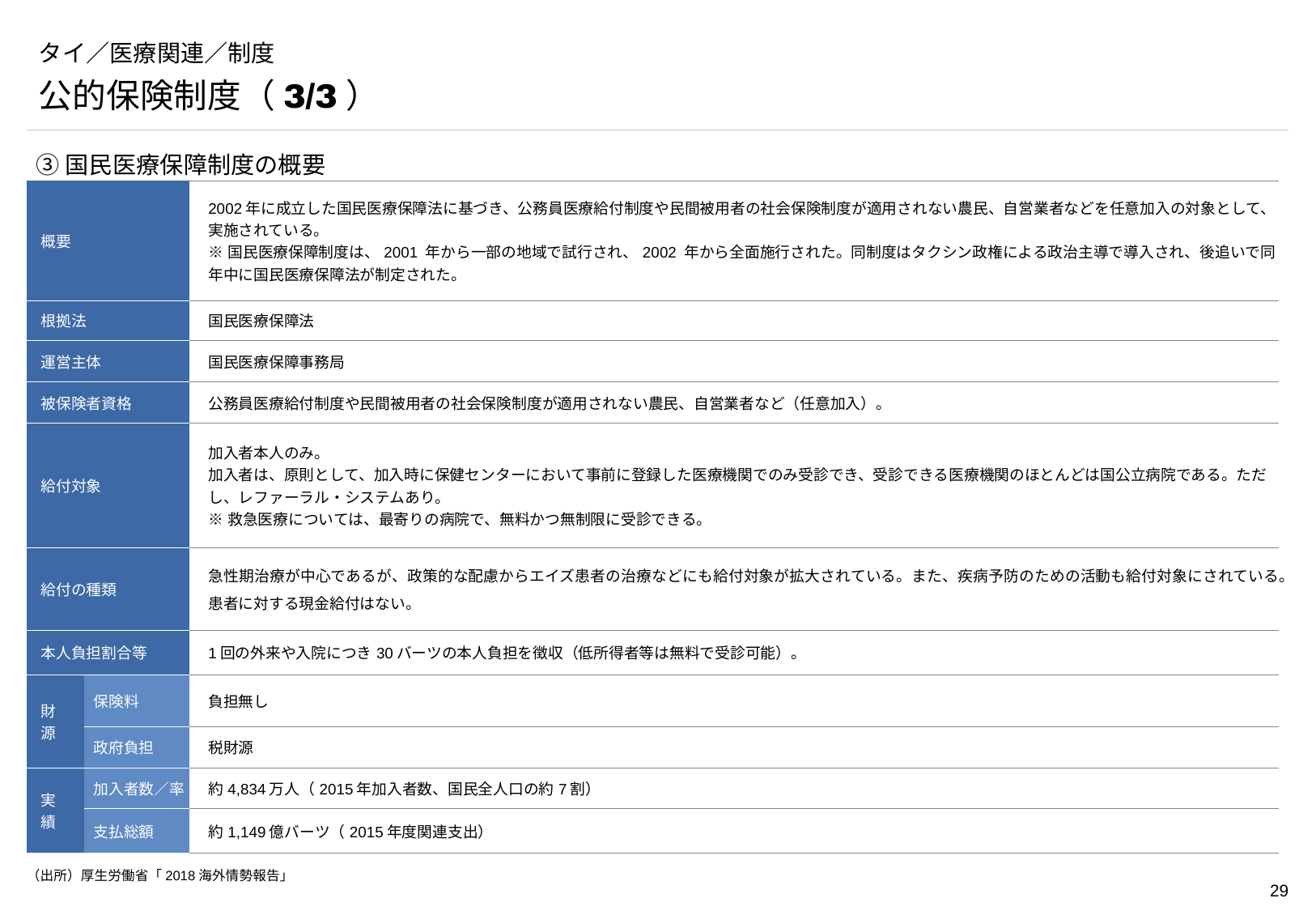

# タイ／医療関連／制度
公的保険制度（3/3）
③国民医療保障制度の概要
| 概要 |  | 2002年に成立した国民医療保障法に基づき、公務員医療給付制度や民間被用者の社会保険制度が適用されない農民、自営業者などを任意加入の対象として、実施されている。 ※国民医療保障制度は、2001 年から一部の地域で試行され、2002 年から全面施行された。同制度はタクシン政権による政治主導で導入され、後追いで同年中に国民医療保障法が制定された。 |
| --- | --- | --- |
| 根拠法 |  | 国民医療保障法 |
| 運営主体 |  | 国民医療保障事務局 |
| 被保険者資格 |  | 公務員医療給付制度や民間被用者の社会保険制度が適用されない農民、自営業者など（任意加入）。 |
| 給付対象 |  | 加入者本人のみ。 加入者は、原則として、加入時に保健センターにおいて事前に登録した医療機関でのみ受診でき、受診できる医療機関のほとんどは国公立病院である。ただし、レファーラル・システムあり。 ※救急医療については、最寄りの病院で、無料かつ無制限に受診できる。 |
| 給付の種類 |  | 急性期治療が中心であるが、政策的な配慮からエイズ患者の治療などにも給付対象が拡大されている。また、疾病予防のための活動も給付対象にされている。 患者に対する現金給付はない。 |
| 本人負担割合等 |  | 1回の外来や入院につき30バーツの本人負担を徴収（低所得者等は無料で受診可能）。 |
| 財　源 | 保険料 | 負担無し |
|  | 政府負担 | 税財源 |
| 実　績 | 加入者数／率 | 約4,834万人（2015年加入者数、国民全人口の約7割） |
|  | 支払総額 | 約1,149億バーツ（2015年度関連支出） |
（出所）厚生労働省「2018海外情勢報告」